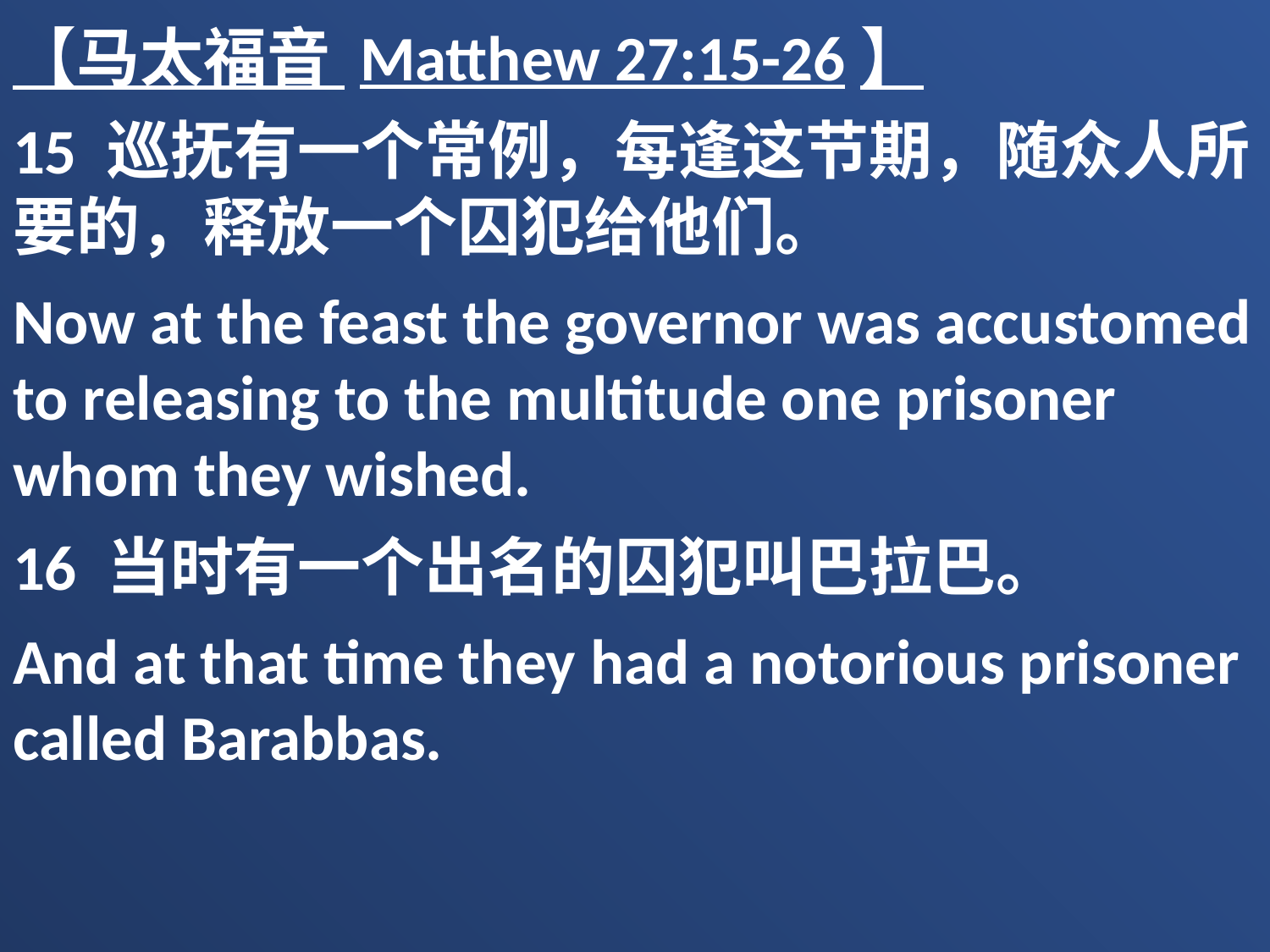

【马太福音 Matthew 27:15-26】
15 巡抚有一个常例，每逢这节期，随众人所要的，释放一个囚犯给他们。
Now at the feast the governor was accustomed to releasing to the multitude one prisoner whom they wished.
16 当时有一个出名的囚犯叫巴拉巴。
And at that time they had a notorious prisoner called Barabbas.